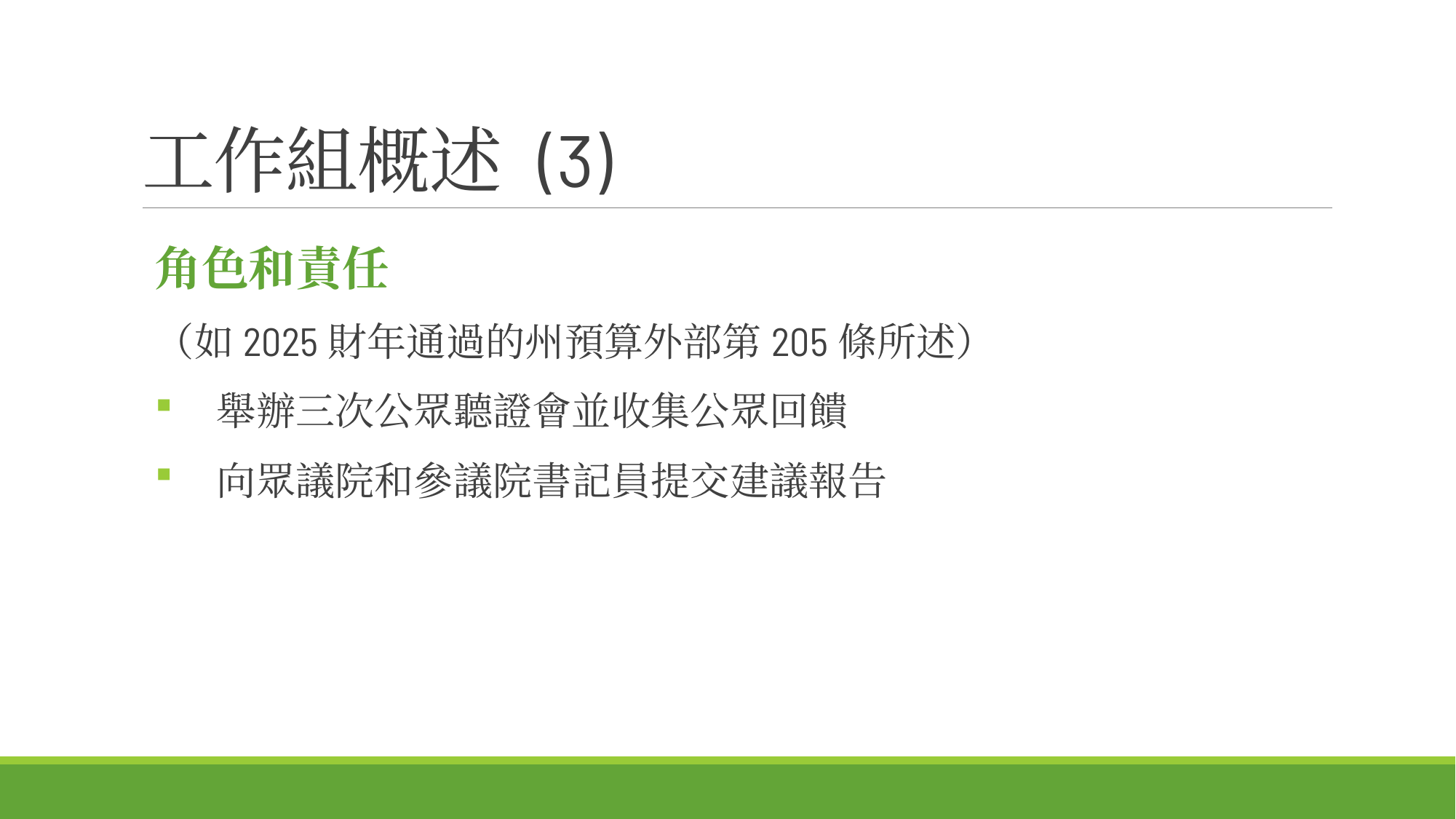

# 工作組概述 (3)
角色和責任
（如2025財年通過的州預算外部第205條所述）
   舉辦三次公眾聽證會並收集公眾回饋
   向眾議院和參議院書記員提交建議報告